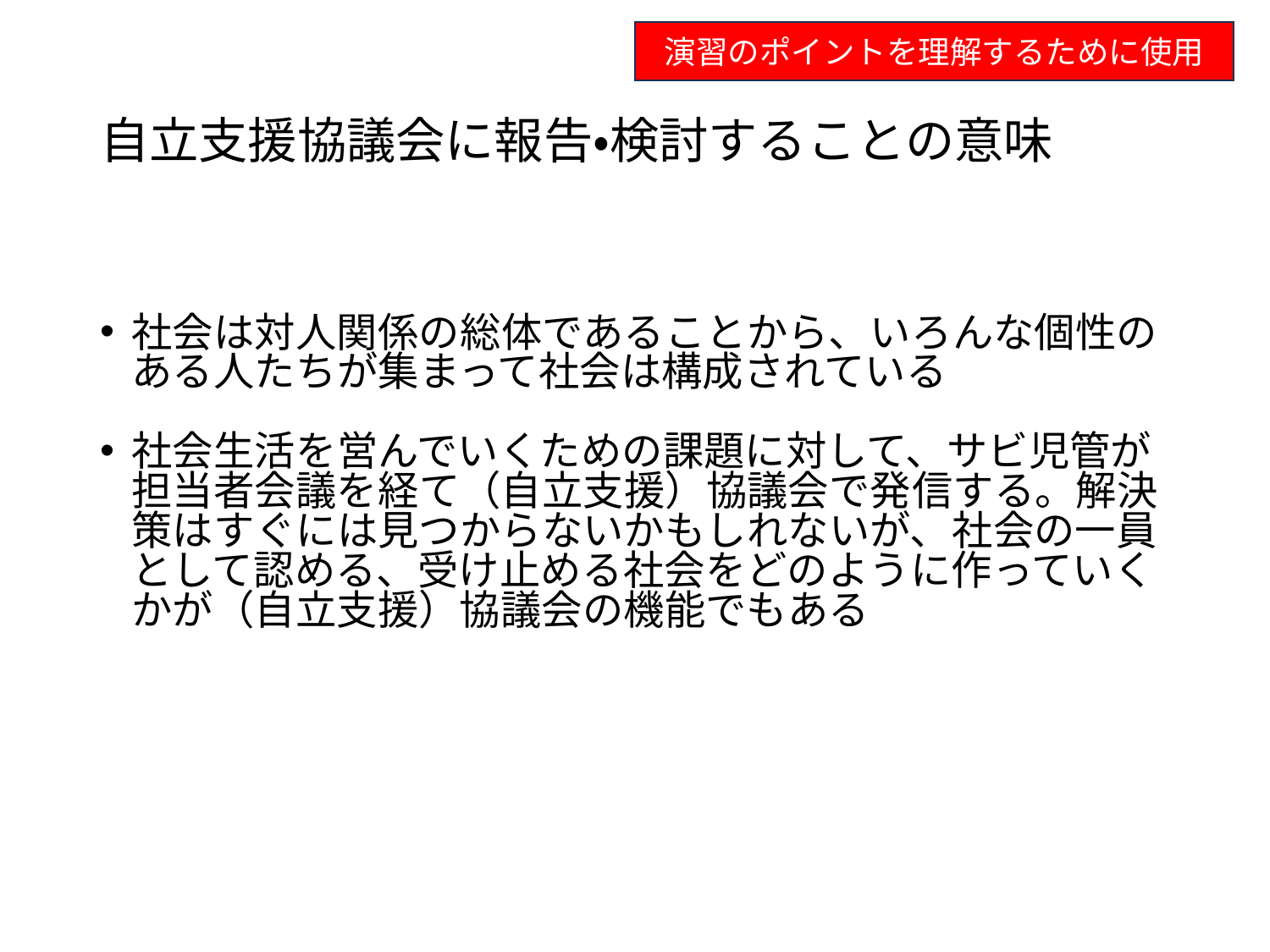

演習のポイントを理解するために使用
# 自立支援協議会に報告・検討することの意味
社会は対人関係の総体であることから、いろんな個性のある人たちが集まって社会は構成されている

社会生活を営んでいくための課題に対して、サビ児管が担当者会議を経て（自立支援）協議会で発信する。解決策はすぐには見つからないかもしれないが、社会の一員として認める、受け止める社会をどのように作っていくかが（自立支援）協議会の機能でもある